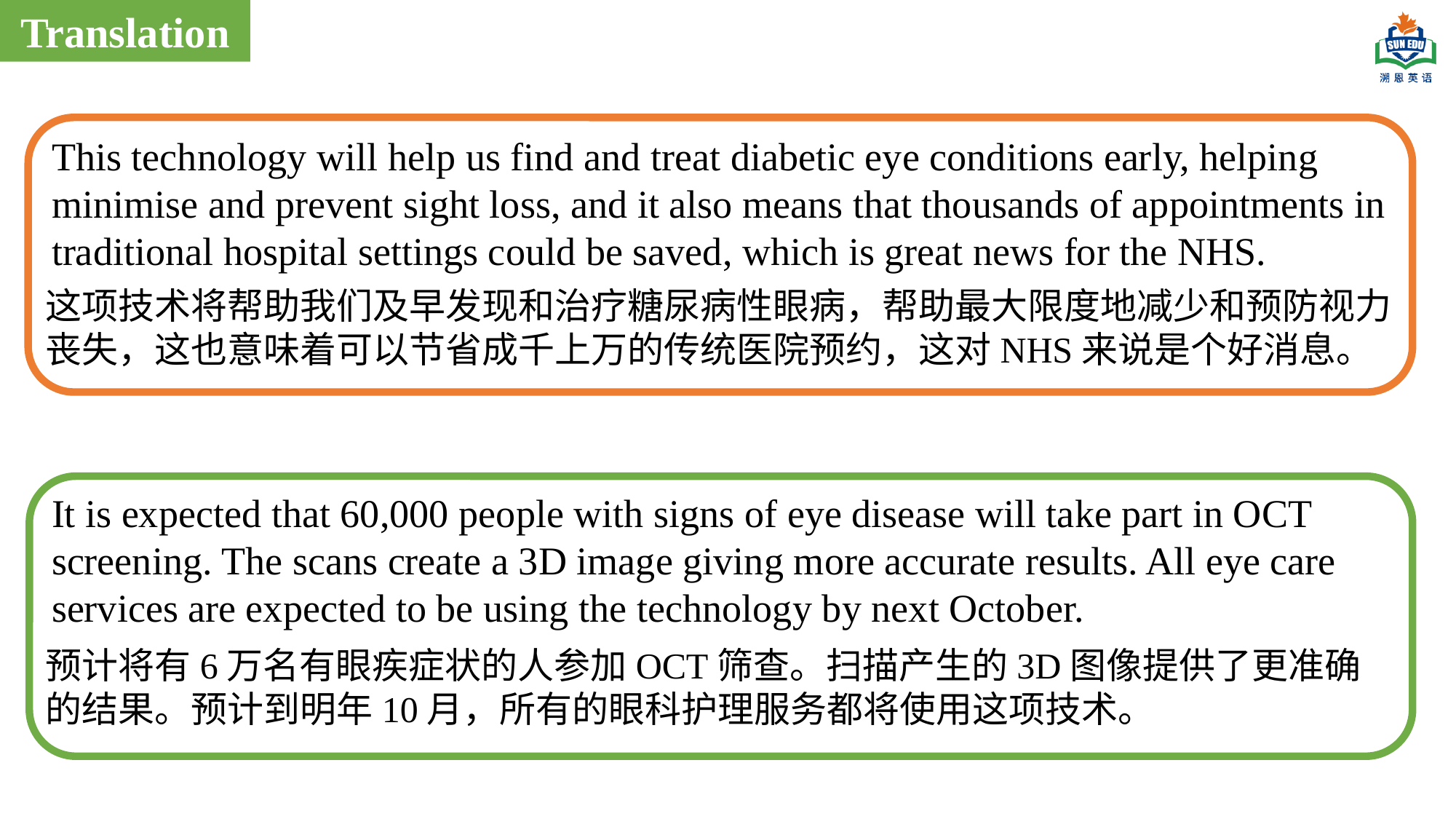

Translation

This technology will help us find and treat diabetic eye conditions early, helping minimise and prevent sight loss, and it also means that thousands of appointments in traditional hospital settings could be saved, which is great news for the NHS.
这项技术将帮助我们及早发现和治疗糖尿病性眼病，帮助最大限度地减少和预防视力丧失，这也意味着可以节省成千上万的传统医院预约，这对NHS来说是个好消息。

It is expected that 60,000 people with signs of eye disease will take part in OCT screening. The scans create a 3D image giving more accurate results. All eye care services are expected to be using the technology by next October.
预计将有6万名有眼疾症状的人参加OCT筛查。扫描产生的3D图像提供了更准确的结果。预计到明年10月，所有的眼科护理服务都将使用这项技术。